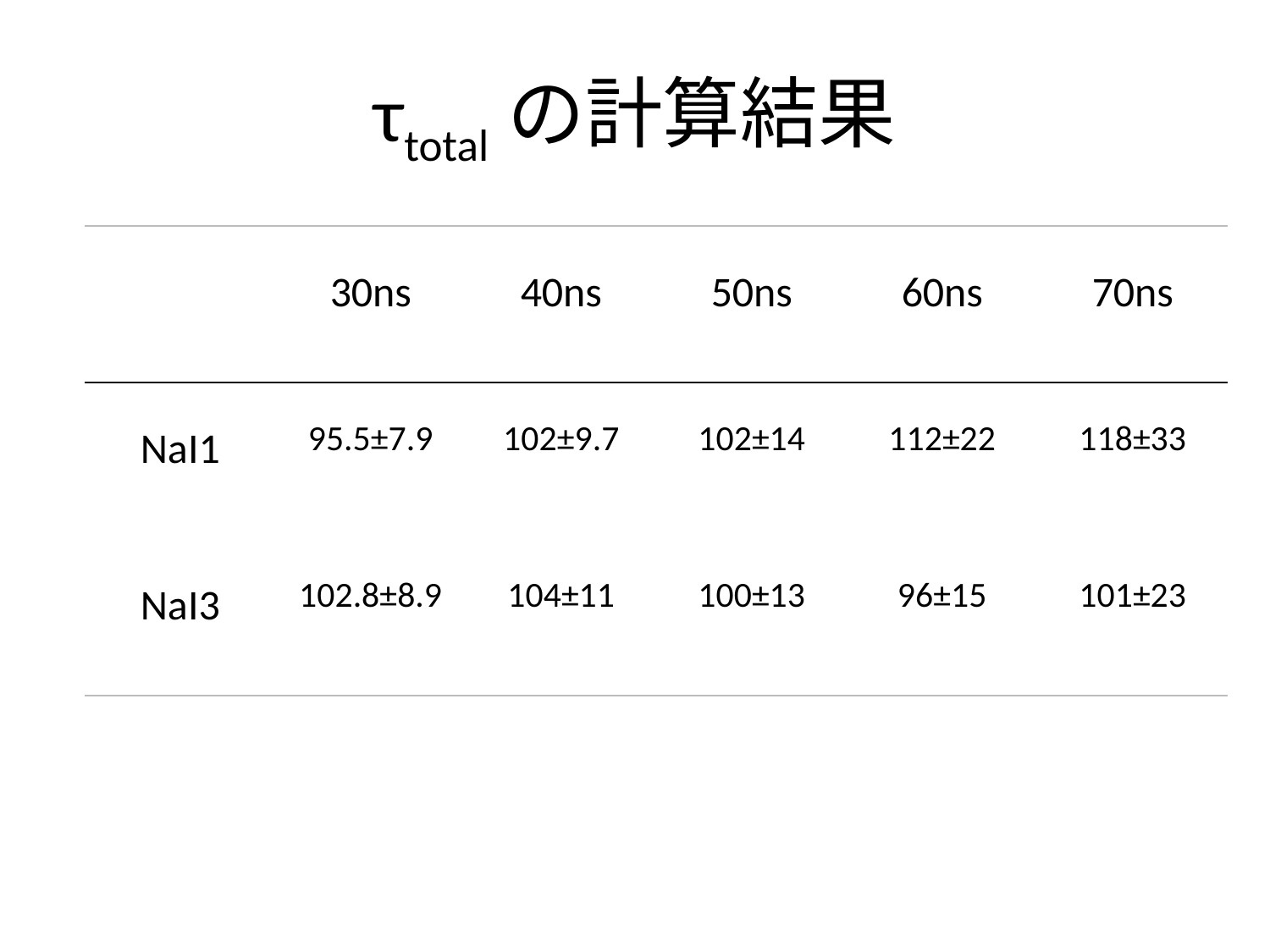

# τtotalの計算結果
|  | 30ns | 40ns | 50ns | 60ns | 70ns |
| --- | --- | --- | --- | --- | --- |
| NaI1 | 95.5±7.9 | 102±9.7 | 102±14 | 112±22 | 118±33 |
| NaI3 | 102.8±8.9 | 104±11 | 100±13 | 96±15 | 101±23 |